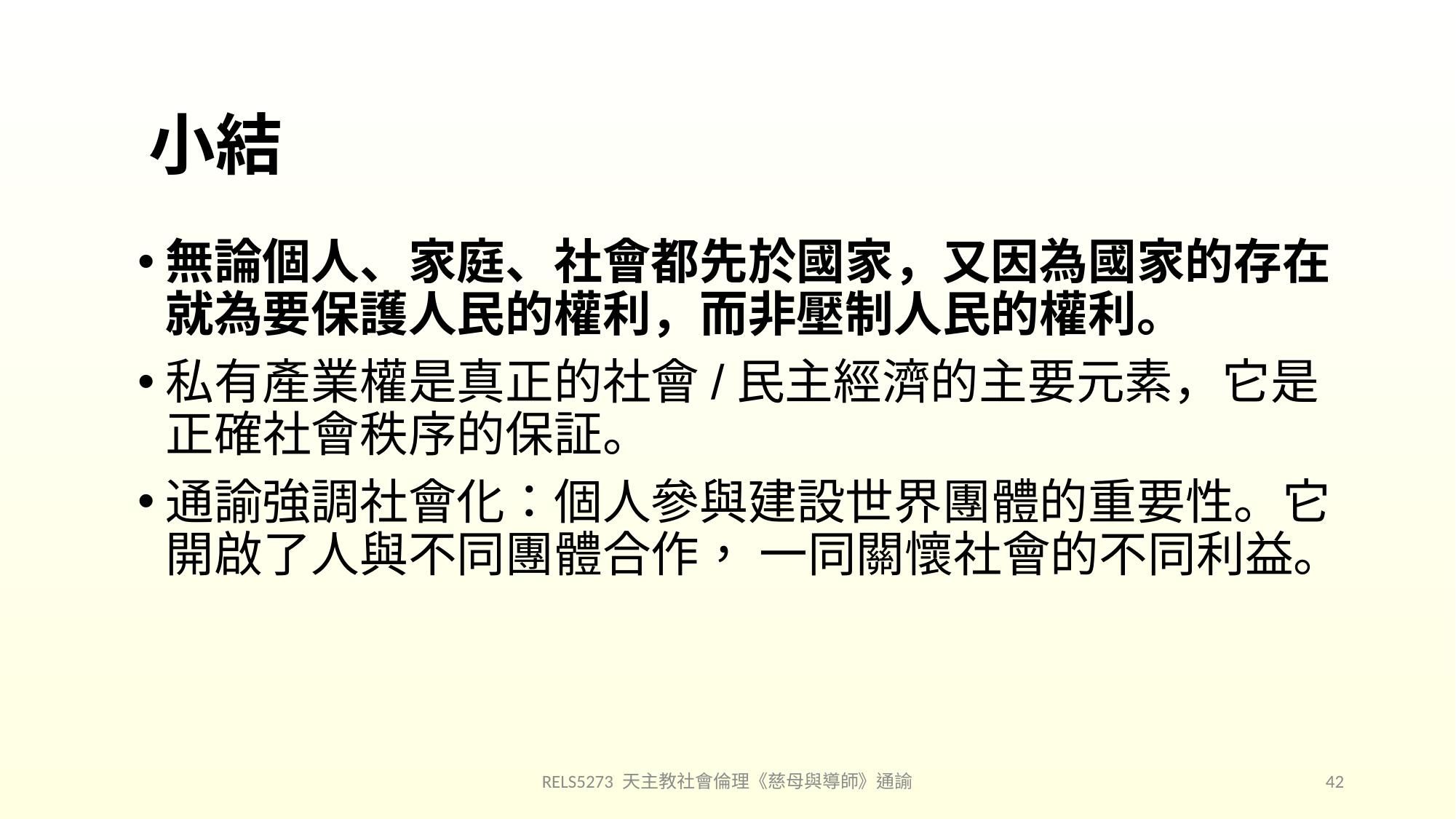

# 小結
無論個人、家庭、社會都先於國家，又因為國家的存在就為要保護人民的權利，而非壓制人民的權利。
私有產業權是真正的社會/民主經濟的主要元素，它是正確社會秩序的保証。
通諭強調社會化：個人參與建設世界團體的重要性。它開啟了人與不同團體合作， 一同關懷社會的不同利益。
RELS5273 天主教社會倫理《慈母與導師》通諭
42